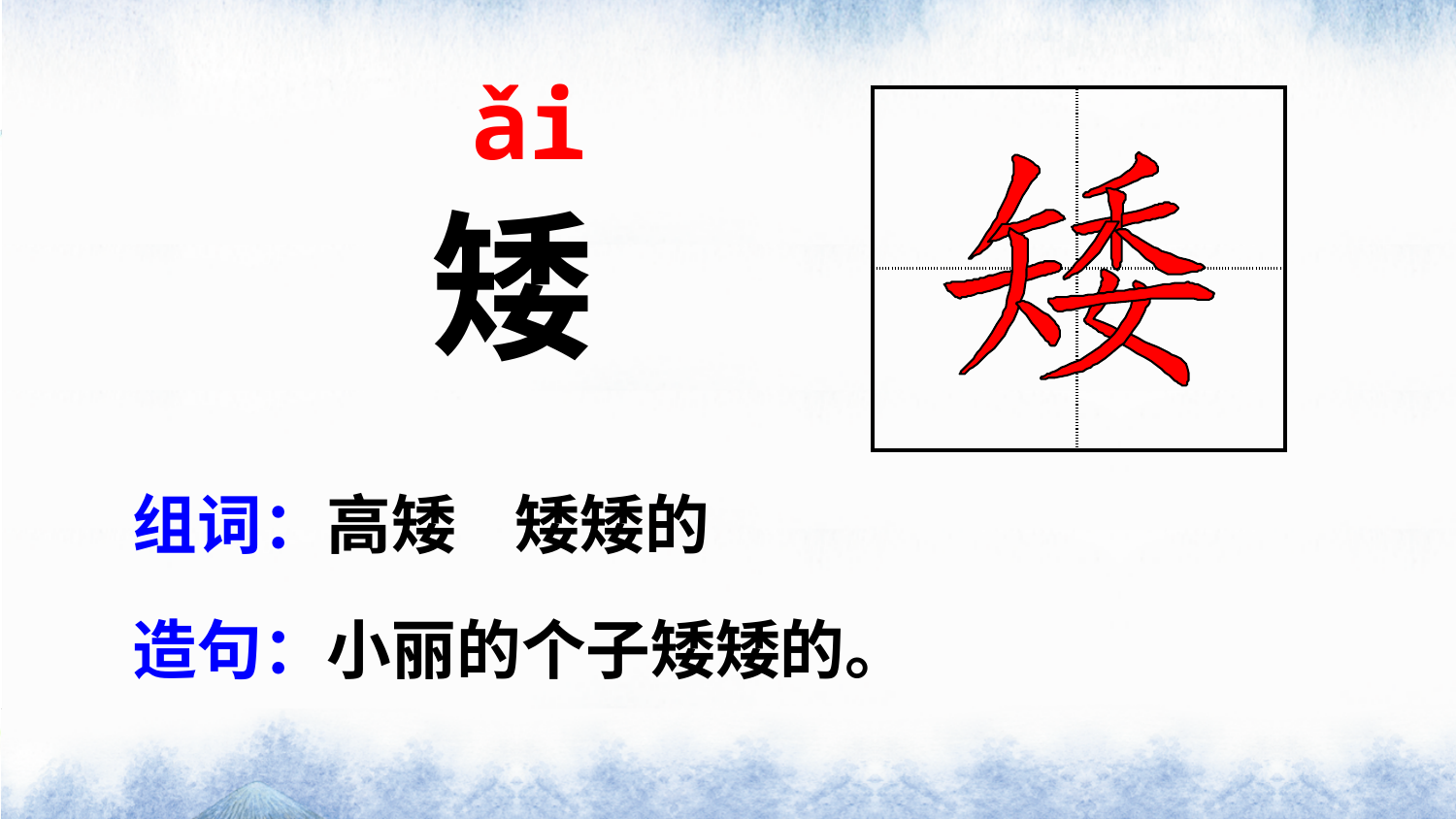

ǎi
|  |  |
| --- | --- |
|  |  |

矮

组词：高矮    矮矮的
造句：小丽的个子矮矮的。